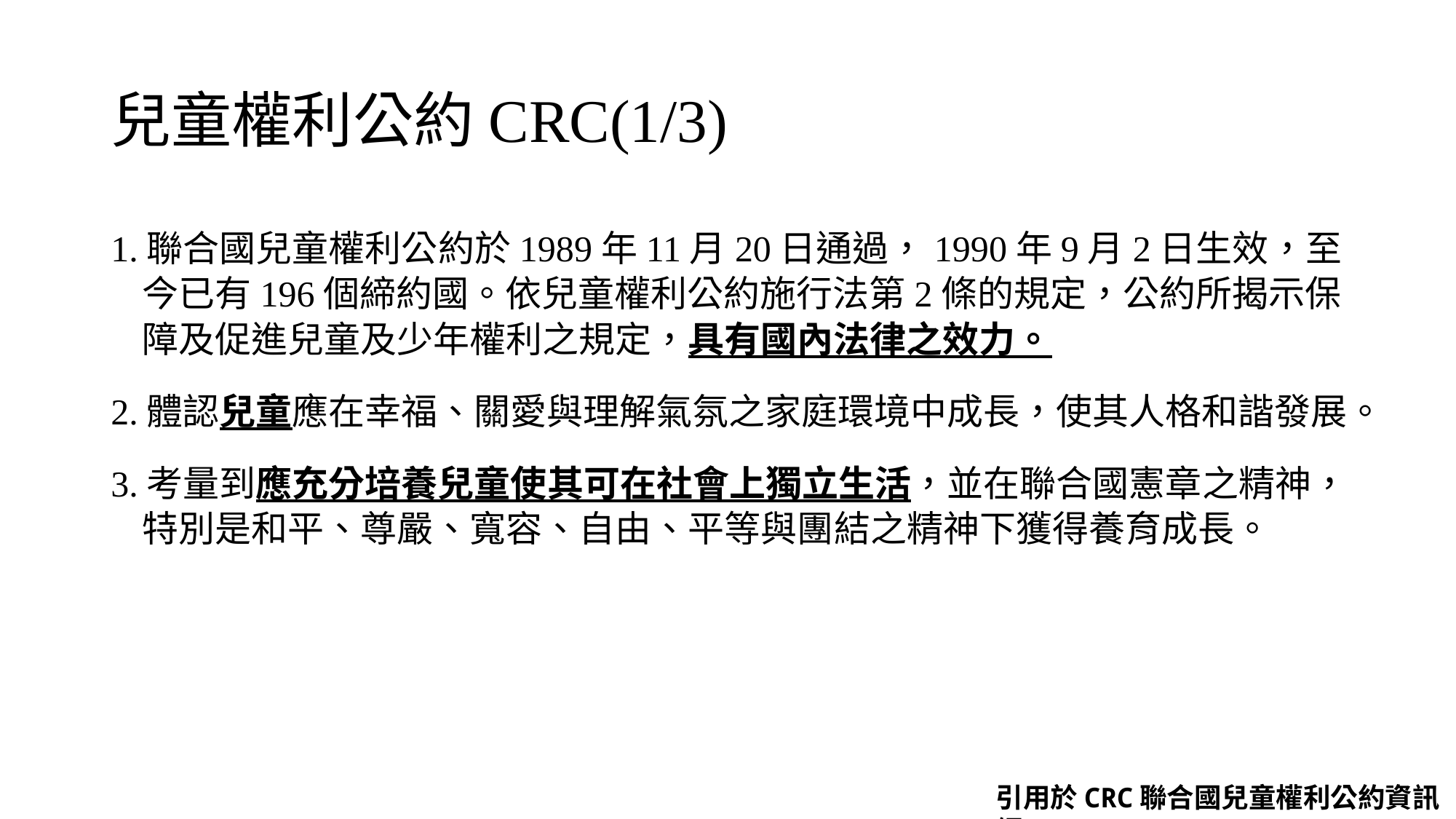

# 兒童權利公約CRC(1/3)
1.聯合國兒童權利公約於1989年11月20日通過，1990年9月2日生效，至今已有196個締約國。依兒童權利公約施行法第2條的規定，公約所揭示保障及促進兒童及少年權利之規定，具有國內法律之效力。
2.體認兒童應在幸福、關愛與理解氣氛之家庭環境中成長，使其人格和諧發展。
3.考量到應充分培養兒童使其可在社會上獨立生活，並在聯合國憲章之精神，特別是和平、尊嚴、寬容、自由、平等與團結之精神下獲得養育成長。

引用於CRC聯合國兒童權利公約資訊網